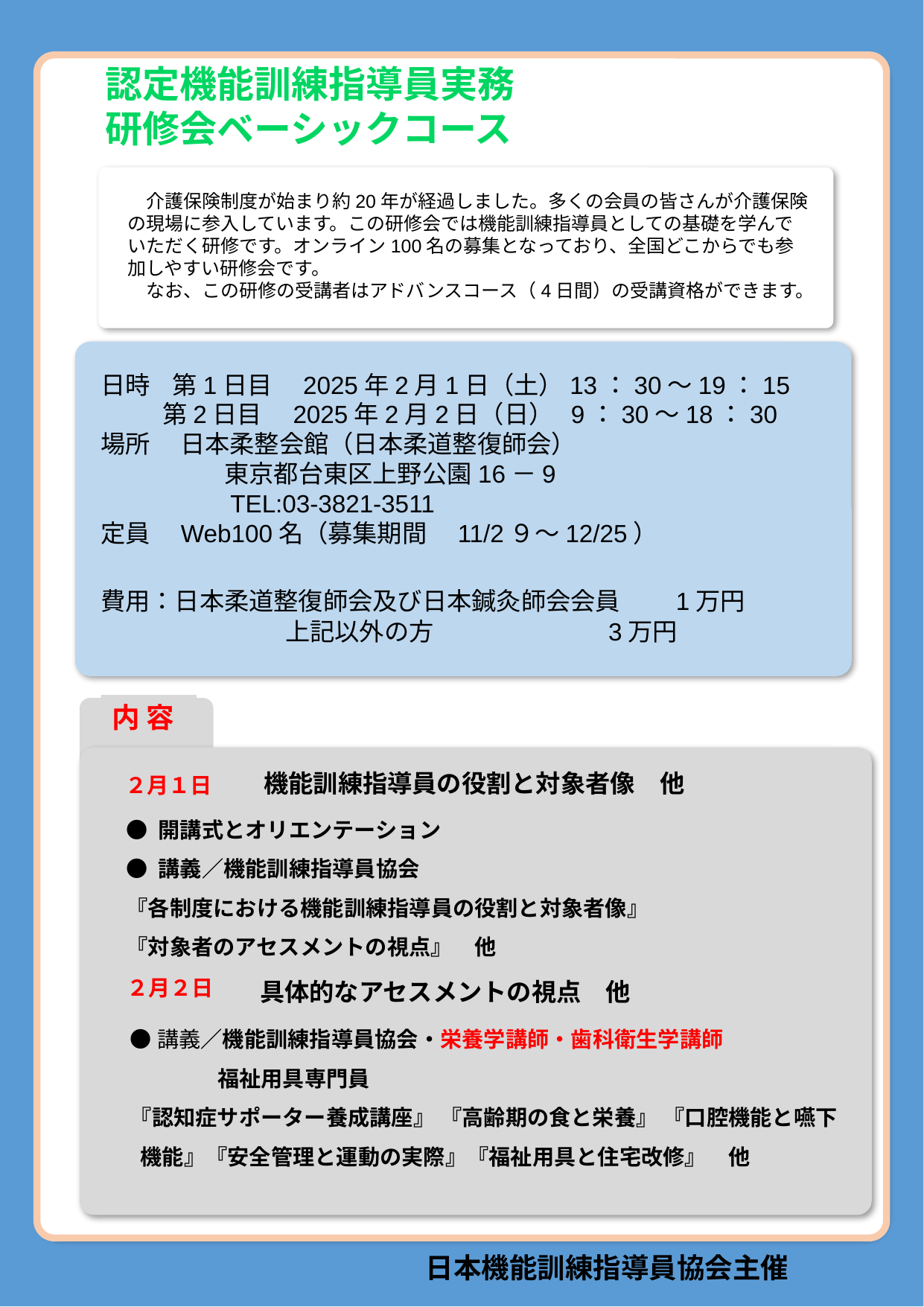

認定機能訓練指導員実務
研修会ベーシックコース
リード文
　介護保険制度が始まり約20年が経過しました。多くの会員の皆さんが介護保険の現場に参入しています。この研修会では機能訓練指導員としての基礎を学んでいただく研修です。オンライン100名の募集となっており、全国どこからでも参加しやすい研修会です。
　なお、この研修の受講者はアドバンスコース（4日間）の受講資格ができます。

日時    第1日目　2025年2月1日（土）13：30～19：15
          第2日目　2025年2月2日（日）  9：30～18：30
場所 　日本柔整会館（日本柔道整復師会）
　　　　　東京都台東区上野公園16－9
　　　　　TEL:03-3821-3511
定員　Web100名（募集期間　11/2９～12/25）
費用：日本柔道整復師会及び日本鍼灸師会会員　　1万円
　　　　　           上記以外の方		　　 3万円
内 容

２月１日
機能訓練指導員の役割と対象者像　他
● 開講式とオリエンテーション
● 講義／機能訓練指導員協会
『各制度における機能訓練指導員の役割と対象者像』
『対象者のアセスメントの視点』　他

２月２日
具体的なアセスメントの視点　他
●講義／機能訓練指導員協会・栄養学講師・歯科衛生学講師
　　　　福祉用具専門員
『認知症サポーター養成講座』 『高齢期の食と栄養』 『口腔機能と嚥下
 機能』『安全管理と運動の実際』『福祉用具と住宅改修』　他
※ 2/26研修会終了後に懇親会を行います。詳細は後日お知らせいたします
日本機能訓練指導員協会主催